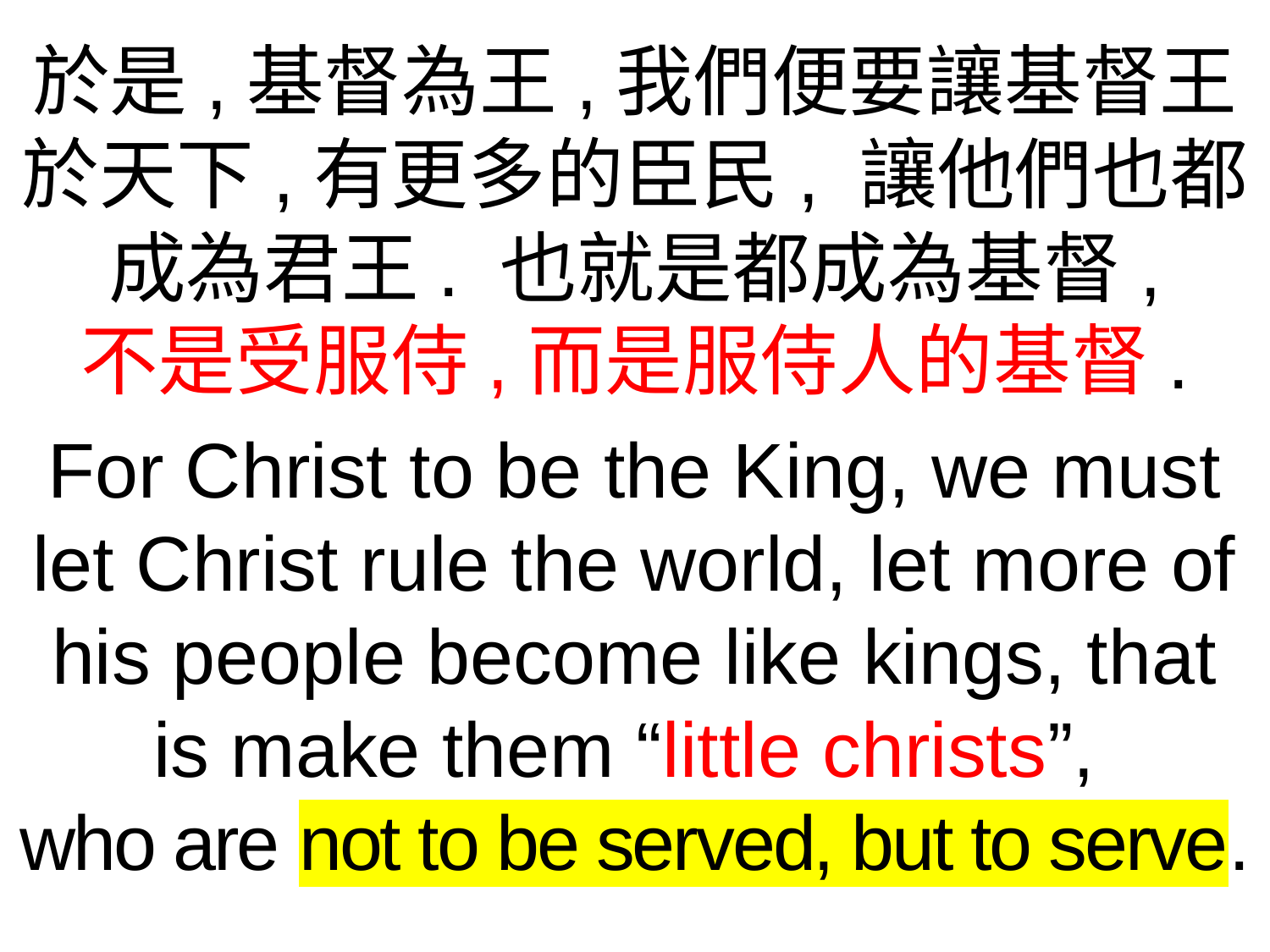

於是,基督為王,我們便要讓基督王於天下,有更多的臣民, 讓他們也都成為君王. 也就是都成為基督,
不是受服侍,而是服侍人的基督.
For Christ to be the King, we must let Christ rule the world, let more of his people become like kings, that is make them “little christs”,
who are not to be served, but to serve.